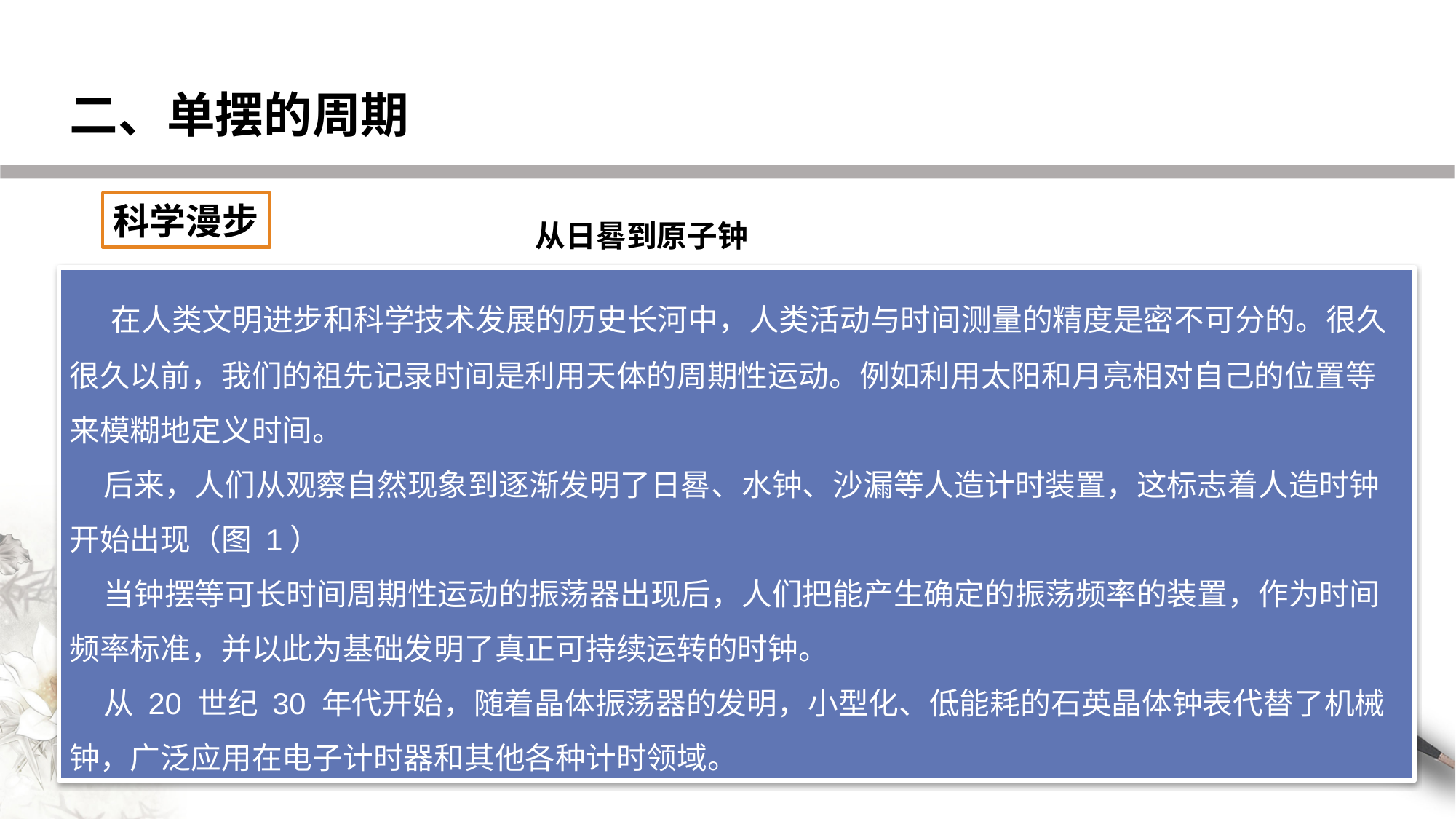

二、单摆的周期

科学漫步
从日晷到原子钟
    在人类文明进步和科学技术发展的历史长河中，人类活动与时间测量的精度是密不可分的。很久很久以前，我们的祖先记录时间是利用天体的周期性运动。例如利用太阳和月亮相对自己的位置等来模糊地定义时间。
    后来，人们从观察自然现象到逐渐发明了日晷、水钟、沙漏等人造计时装置，这标志着人造时钟开始出现（图 1）
    当钟摆等可长时间周期性运动的振荡器出现后，人们把能产生确定的振荡频率的装置，作为时间频率标准，并以此为基础发明了真正可持续运转的时钟。
    从 20 世纪 30 年代开始，随着晶体振荡器的发明，小型化、低能耗的石英晶体钟表代替了机械钟，广泛应用在电子计时器和其他各种计时领域。